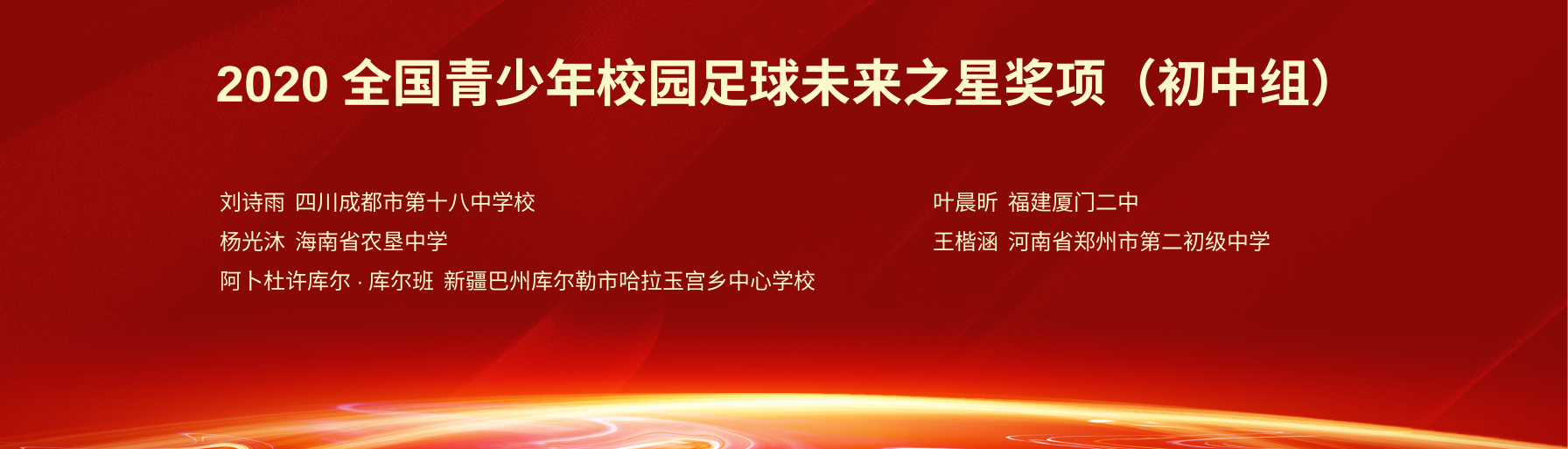

2020全国青少年校园足球未来之星奖项（初中组）
刘诗雨  四川成都市第十八中学校
杨光沐  海南省农垦中学
阿卜杜许库尔·库尔班  新疆巴州库尔勒市哈拉玉宫乡中心学校
叶晨昕  福建厦门二中
王楷涵  河南省郑州市第二初级中学